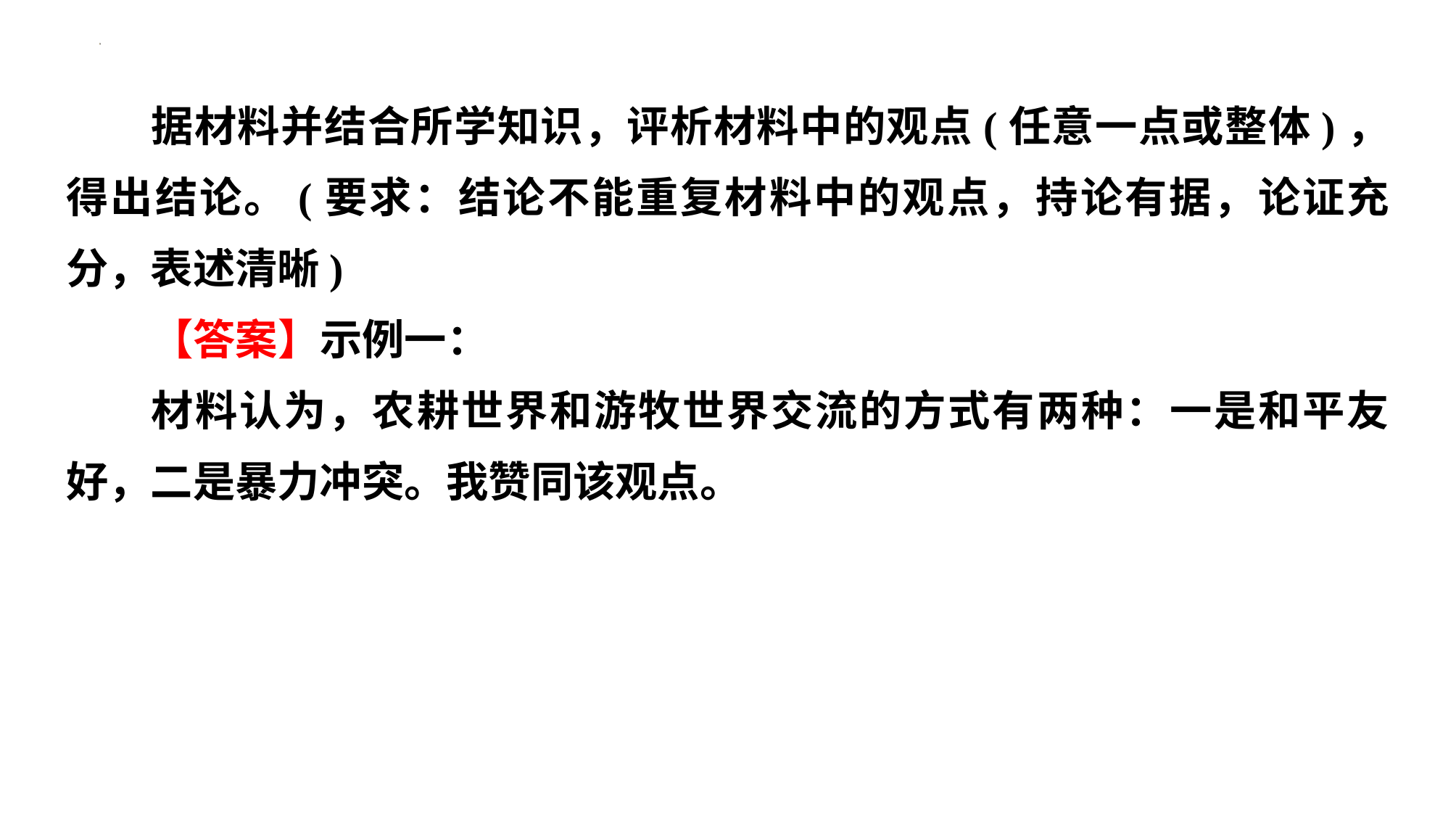

据材料并结合所学知识，评析材料中的观点(任意一点或整体)，得出结论。(要求：结论不能重复材料中的观点，持论有据，论证充分，表述清晰)
【答案】示例一：
材料认为，农耕世界和游牧世界交流的方式有两种：一是和平友好，二是暴力冲突。我赞同该观点。